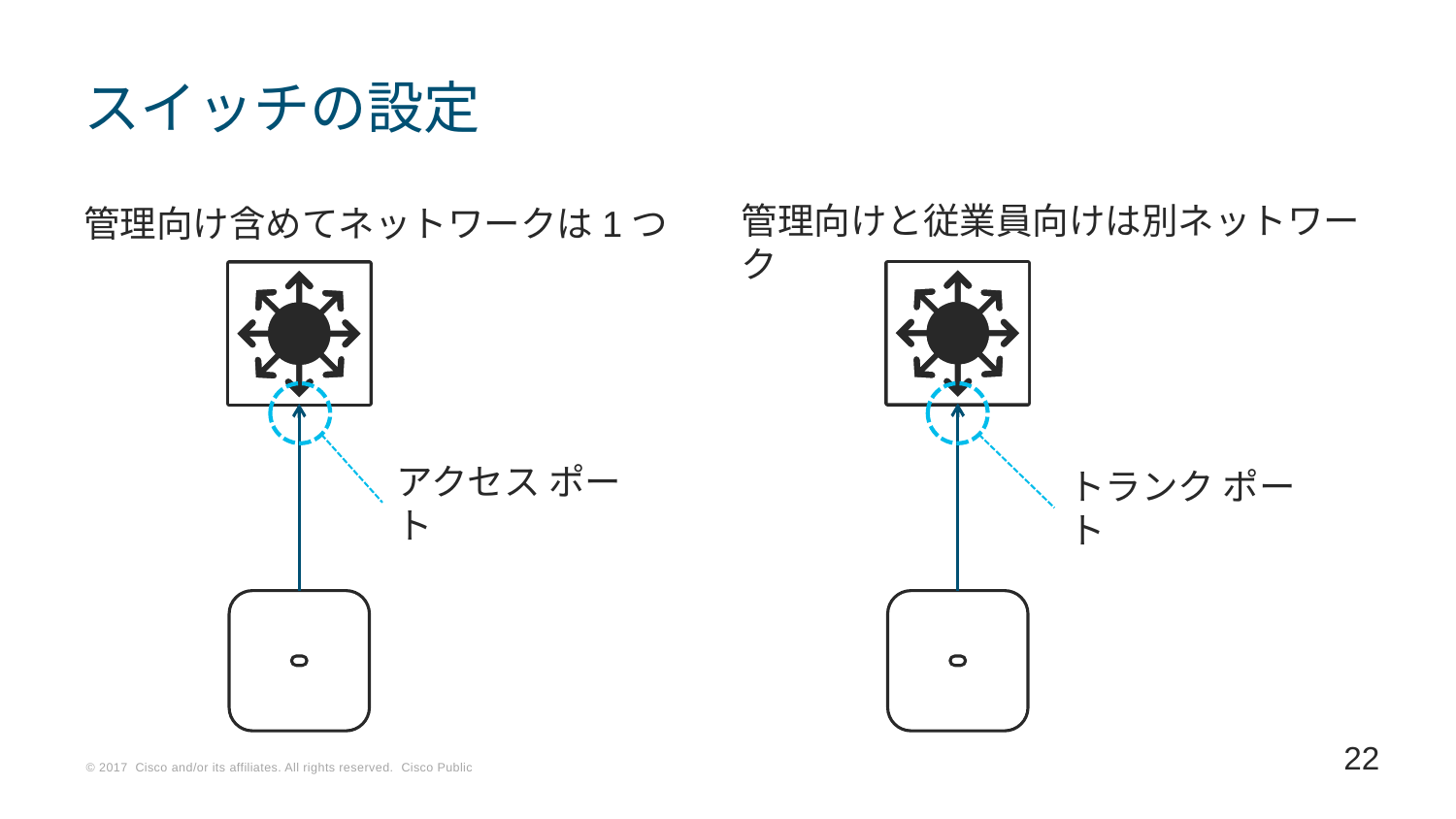

# スイッチの設定
管理向けと従業員向けは別ネットワーク
管理向け含めてネットワークは1つ

アクセス ポート
トランク ポート